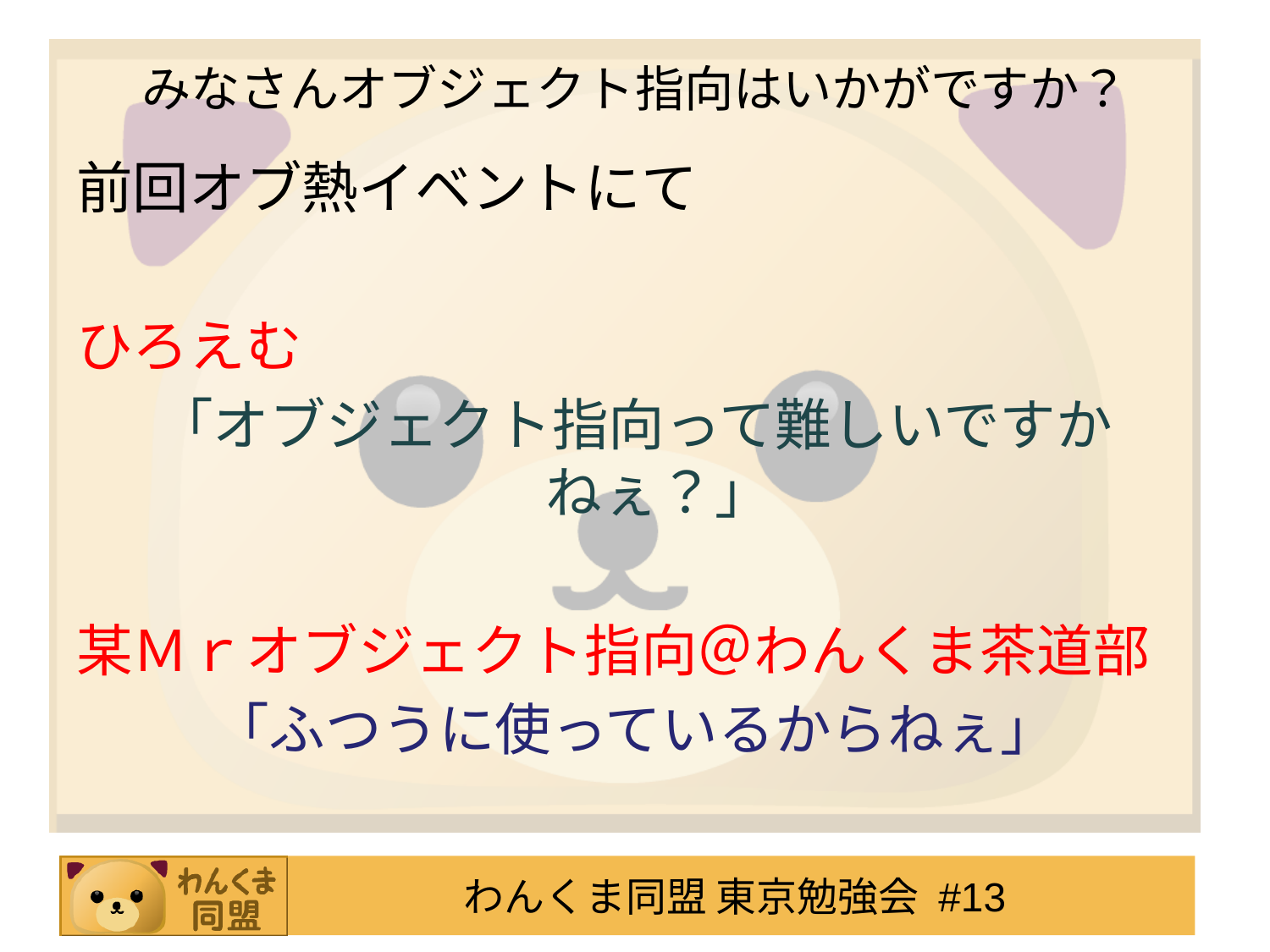

# みなさんオブジェクト指向はいかがですか？
前回オブ熱イベントにて

ひろえむ
「オブジェクト指向って難しいですかねぇ？」

某Ｍｒオブジェクト指向＠わんくま茶道部
「ふつうに使っているからねぇ」